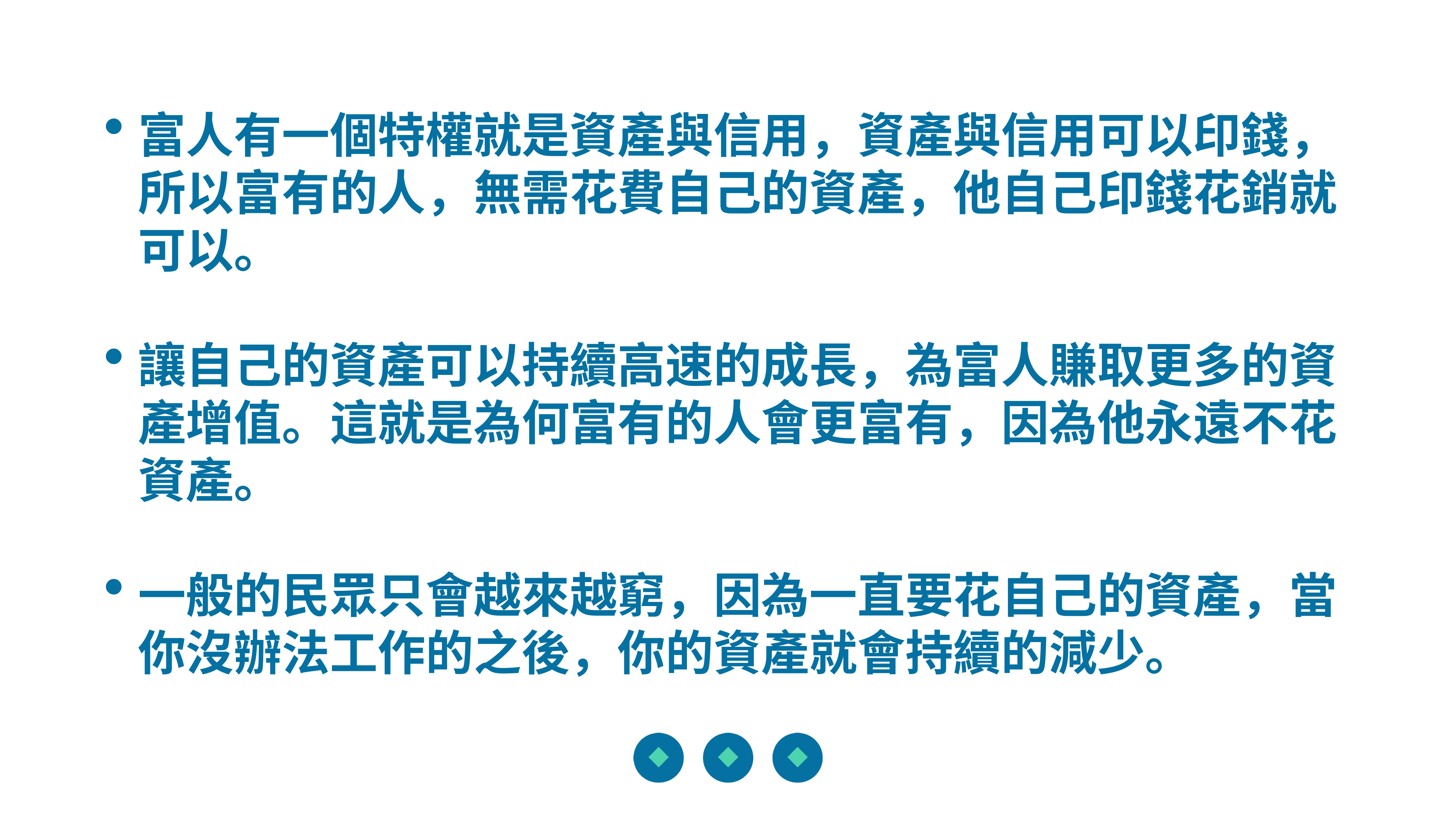

富人有一個特權就是資產與信用，資產與信用可以印錢，所以富有的人，無需花費自己的資產，他自己印錢花銷就可以。

讓自己的資產可以持續高速的成長，為富人賺取更多的資產增值。這就是為何富有的人會更富有，因為他永遠不花資產。

一般的民眾只會越來越窮，因為一直要花自己的資產，當你沒辦法工作的之後，你的資產就會持續的減少。